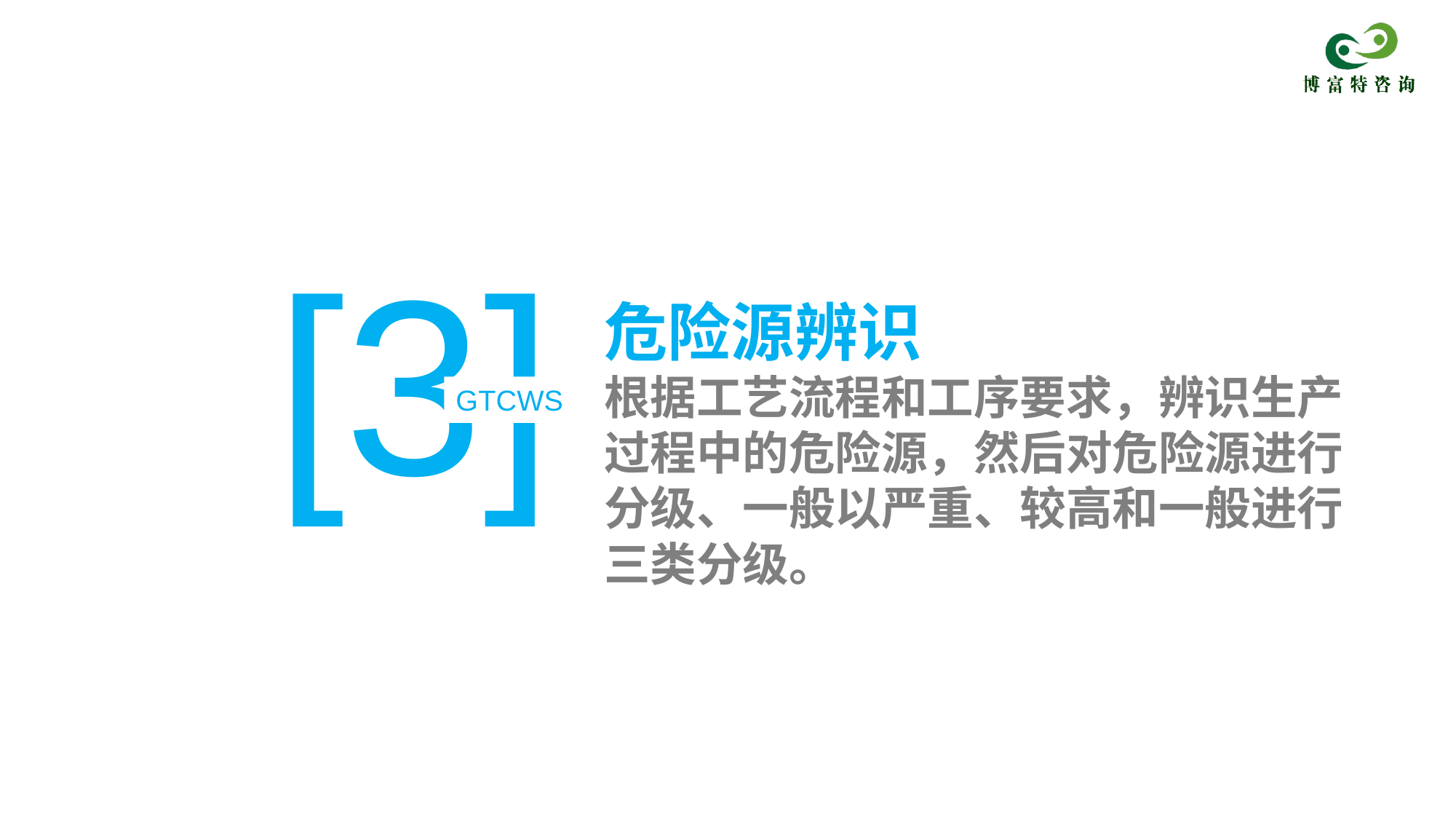

[3]
危险源辨识
根据工艺流程和工序要求，辨识生产
过程中的危险源，然后对危险源进行
分级、一般以严重、较高和一般进行
三类分级。
GTCWS